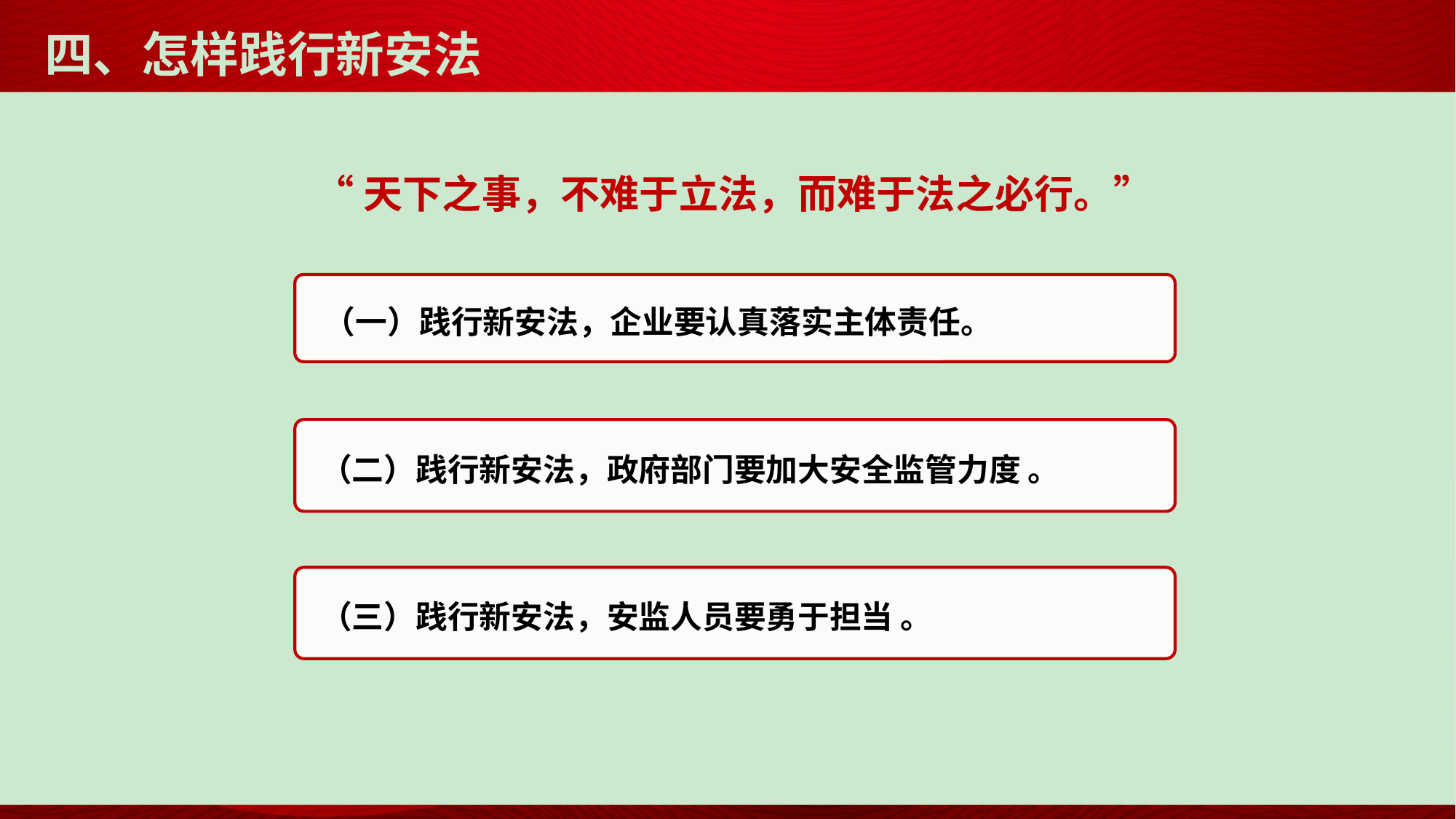

# 四、怎样践行新安法
“天下之事，不难于立法，而难于法之必行。”
（一）践行新安法，企业要认真落实主体责任。

（二）践行新安法，政府部门要加大安全监管力度 。

（三）践行新安法，安监人员要勇于担当 。